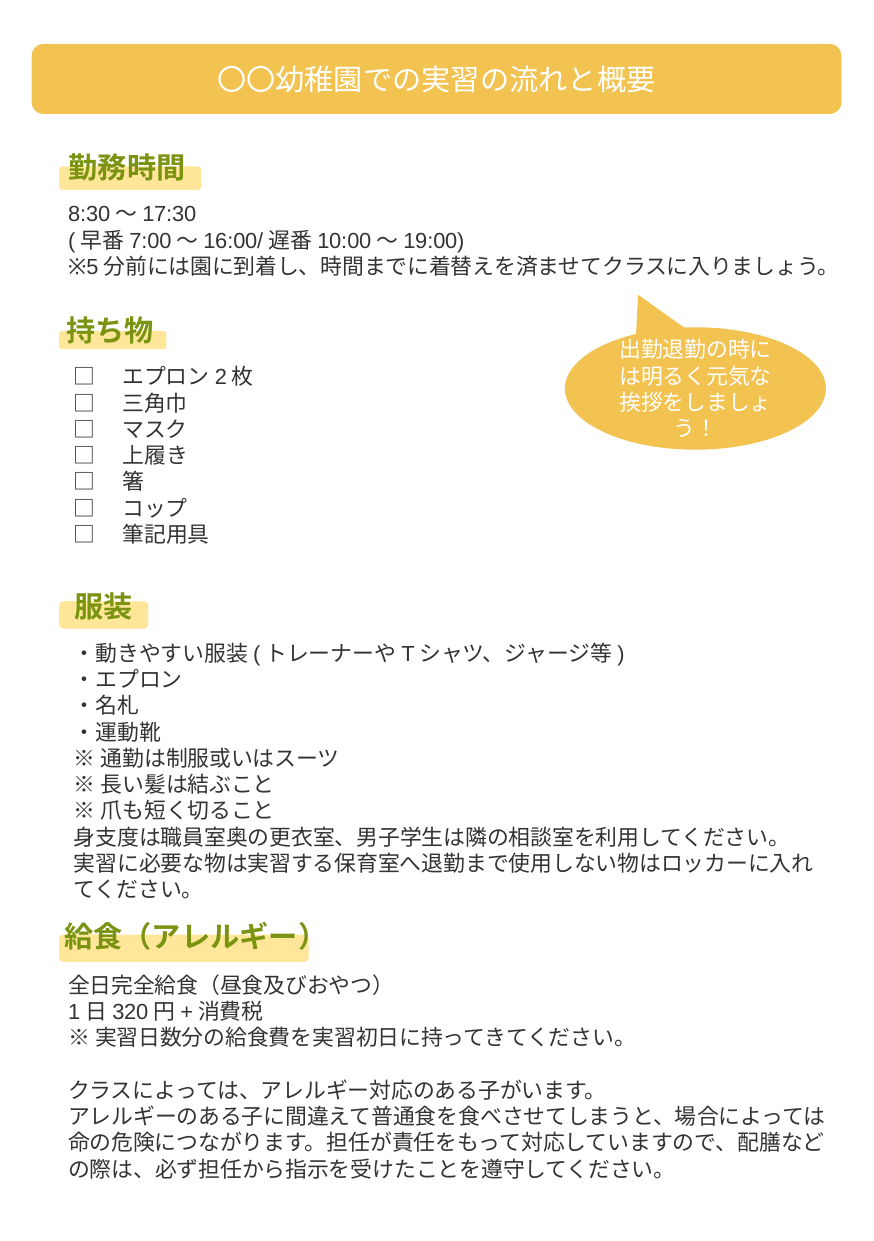

〇〇幼稚園での実習の流れと概要
勤務時間

8:30～17:30
(早番7:00～16:00/遅番10:00～19:00)
※5分前には園に到着し、時間までに着替えを済ませてクラスに入りましょう。
持ち物
出勤退勤の時には明るく元気な挨拶をしましょう！

□　エプロン2枚
□　三角巾
□　マスク
□　上履き
□　箸
□　コップ
□　筆記用具
服装

・動きやすい服装(トレーナーやTシャツ、ジャージ等)
・エプロン
・名札
・運動靴
※通勤は制服或いはスーツ
※長い髪は結ぶこと
※爪も短く切ること
身支度は職員室奥の更衣室、男子学生は隣の相談室を利用してください。
実習に必要な物は実習する保育室へ退勤まで使用しない物はロッカーに入れてください。
給食（アレルギー）

全日完全給食（昼食及びおやつ）
1日320円+消費税
※実習日数分の給食費を実習初日に持ってきてください。

クラスによっては、アレルギー対応のある子がいます。
アレルギーのある子に間違えて普通食を食べさせてしまうと、場合によっては命の危険につながります。担任が責任をもって対応していますので、配膳などの際は、必ず担任から指示を受けたことを遵守してください。